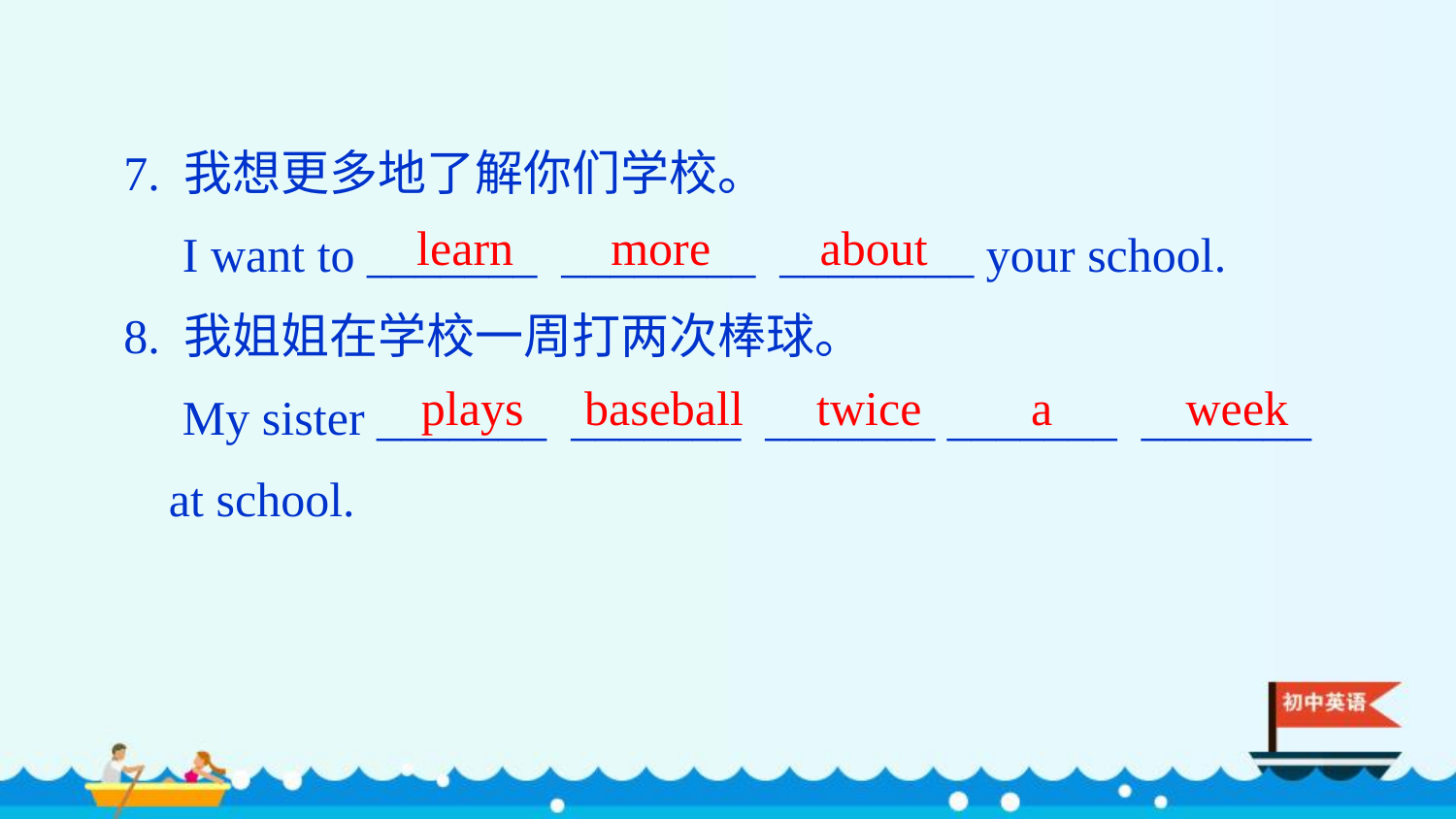

7. 我想更多地了解你们学校。
I want to _______  ________  ________ your school.
 8. 我姐姐在学校一周打两次棒球。
My sister _______  _______  _______ _______  _______ at school.
learn        more         about
plays     baseball      twice         a           week